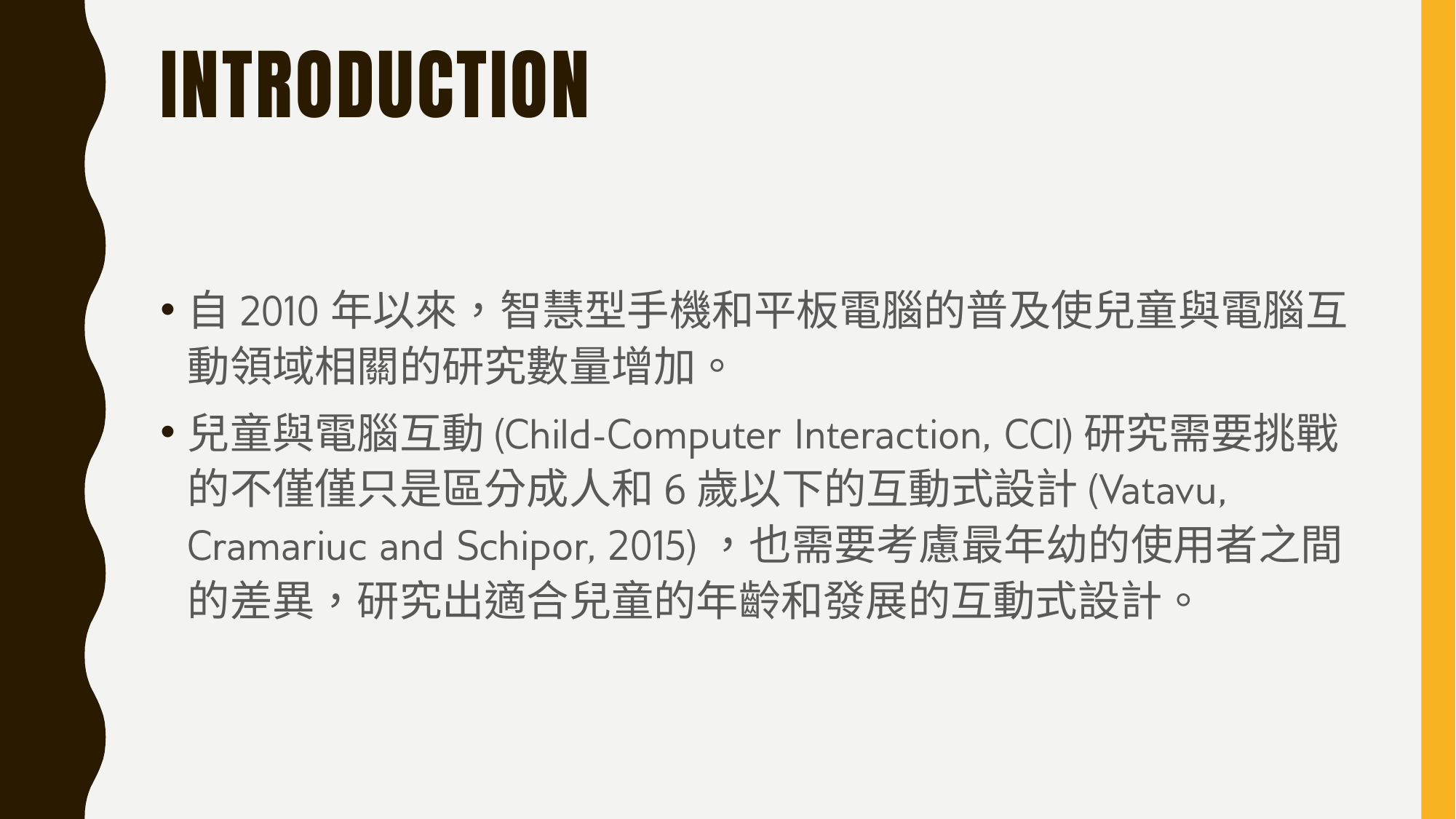

# Introduction
自2010年以來，智慧型手機和平板電腦的普及使兒童與電腦互動領域相關的研究數量增加。
兒童與電腦互動(Child-Computer Interaction, CCI)研究需要挑戰的不僅僅只是區分成人和6歲以下的互動式設計(Vatavu, Cramariuc and Schipor, 2015)，也需要考慮最年幼的使用者之間的差異，研究出適合兒童的年齡和發展的互動式設計。